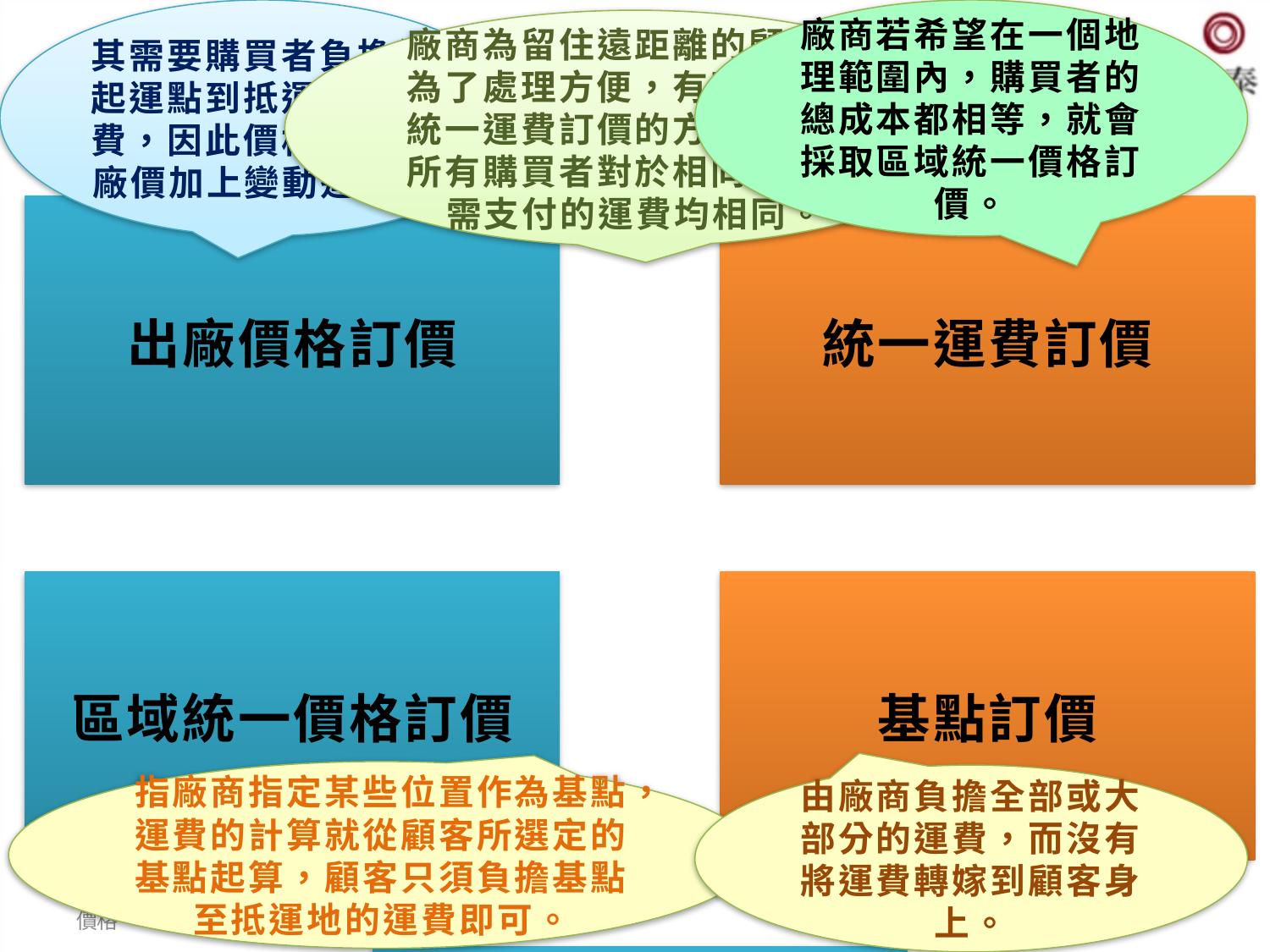

其需要購買者負擔從起運點到抵運地的運費，因此價格等於出廠價加上變動運費。
# §12.5.2 地理訂價
廠商若希望在一個地理範圍內，購買者的總成本都相等，就會採取區域統一價格訂價。
廠商為留住遠距離的顧客或為了處理方便，有時會採取統一運費訂價的方式，亦即所有購買者對於相同產品所需支付的運費均相同。
出廠價格訂價
統一運費訂價
區域統一價格訂價
基點訂價
指廠商指定某些位置作為基點，運費的計算就從顧客所選定的基點起算，顧客只須負擔基點至抵運地的運費即可。
由廠商負擔全部或大部分的運費，而沒有將運費轉嫁到顧客身上。
行銷管理   Chapter 12   制定價格
12-38